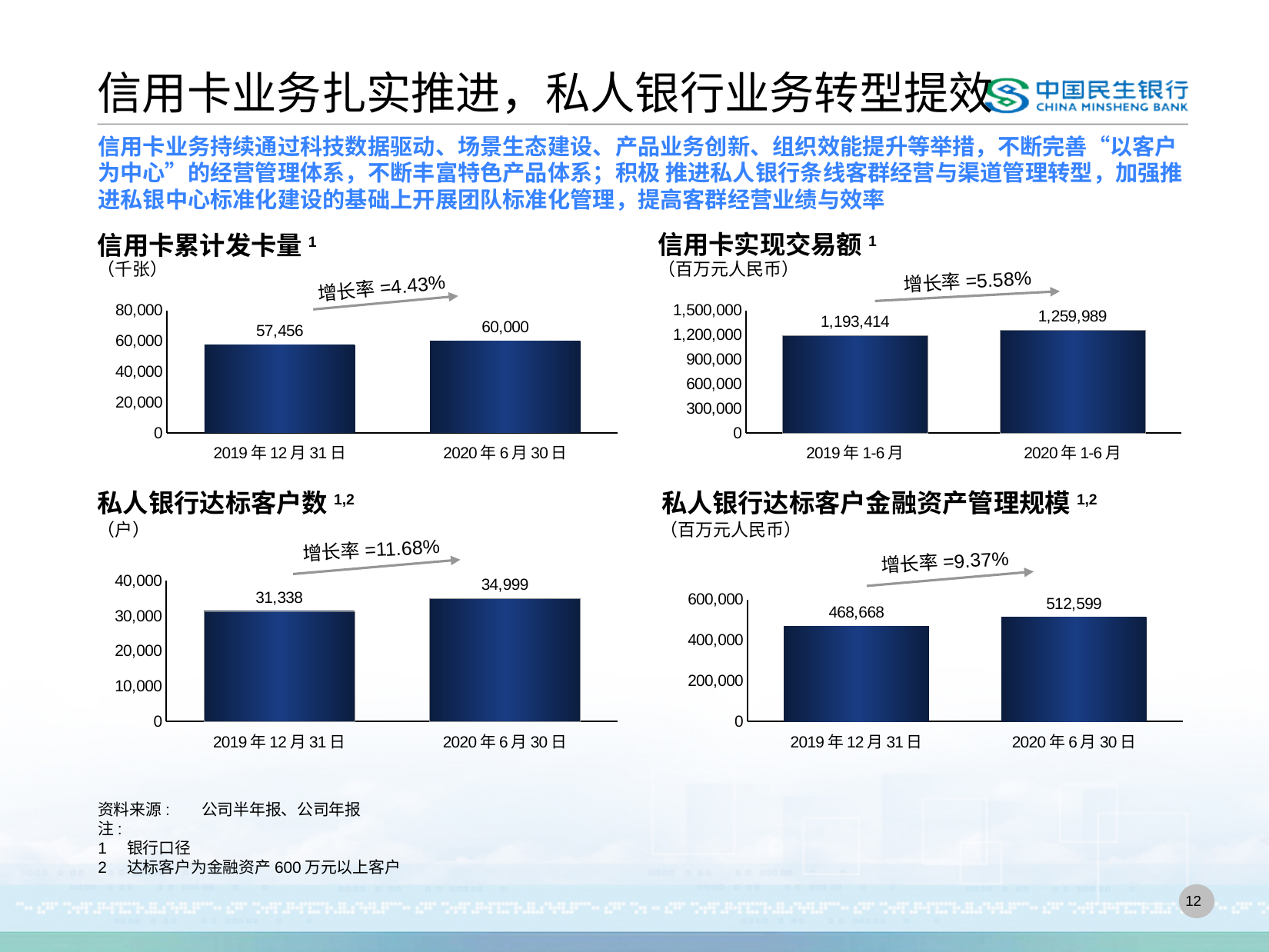

# 信用卡业务扎实推进，私人银行业务转型提效
信用卡业务持续通过科技数据驱动、场景生态建设、产品业务创新、组织效能提升等举措，不断完善“以客户为中心”的经营管理体系，不断丰富特色产品体系；积极 推进私人银行条线客群经营与渠道管理转型，加强推进私银中心标准化建设的基础上开展团队标准化管理，提高客群经营业绩与效率
信用卡实现交易额1
信用卡累计发卡量1
（百万元人民币）
（千张）
增长率=5.58%

### Chart

| Category | 信用卡累计发卡数 |
|---|---|
| 2019年12月31日 | 57456.0 |
| 2020年6月30日 | 60000.0 |

### Chart

| Category | 信用卡实现交易额 |
|---|---|
| 2019年1-6月 | 1193414.0 |
| 2020年1-6月 | 1259989.0 |
增长率=4.43%

私人银行达标客户数1,2
私人银行达标客户金融资产管理规模1,2
（户）
（百万元人民币）

### Chart

| Category | 金融资产800万以上私人银行达标客户数 （户） |
|---|---|
| 2019年12月31日 | 31338.0 |
| 2020年6月30日 | 34999.0 |

### Chart

| Category | 私人银行达标客户的金融资产管理规模 |
|---|---|
| 2019年12月31日 | 468668.0 |
| 2020年6月30日 | 512599.0 |
增长率=11.68%

增长率=9.37%

资料来源: 	公司半年报、公司年报
注:
1	银行口径
2	达标客户为金融资产600万元以上客户
12